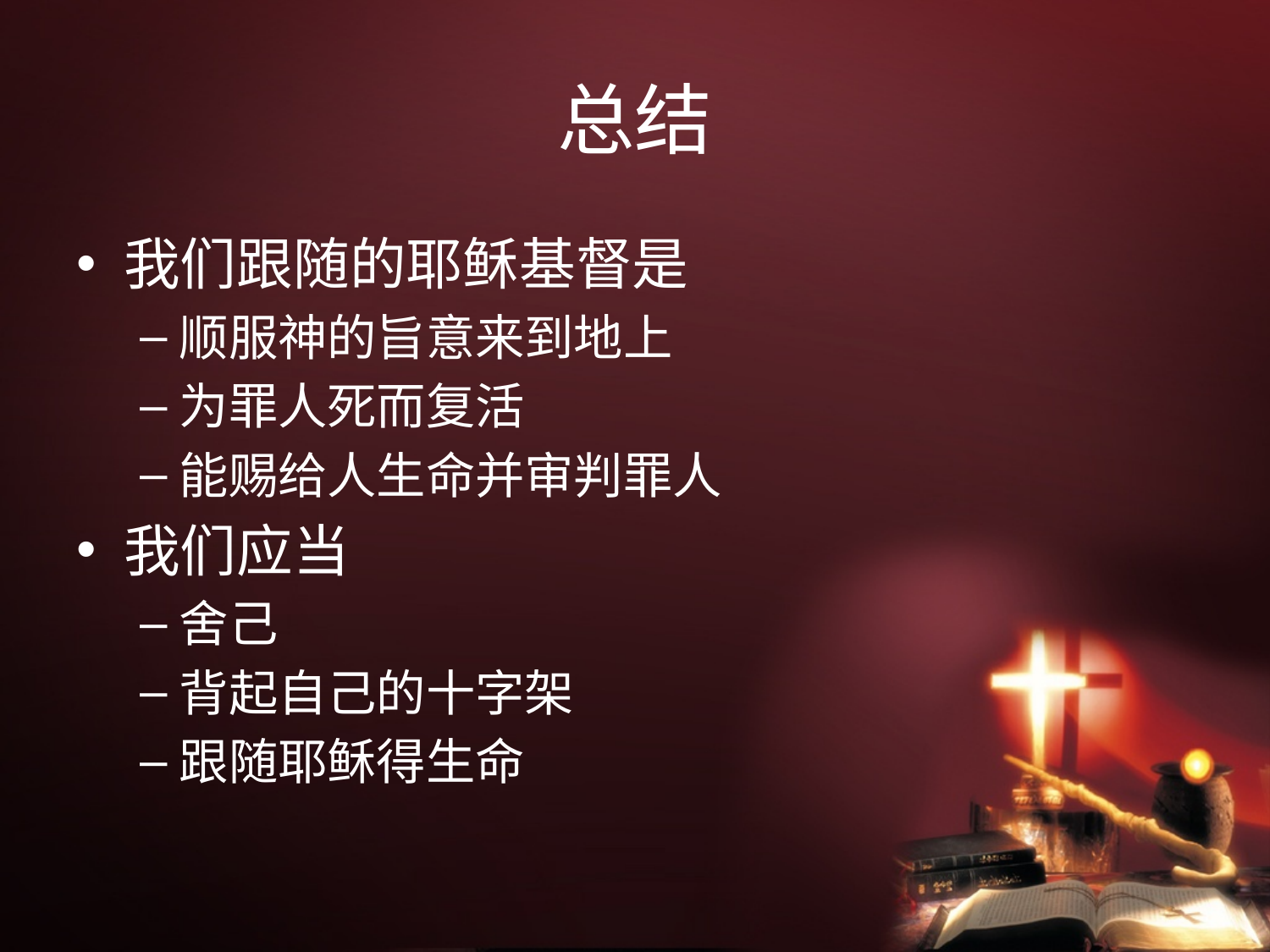

# 总结
我们跟随的耶稣基督是
顺服神的旨意来到地上
为罪人死而复活
能赐给人生命并审判罪人
我们应当
舍己
背起自己的十字架
跟随耶稣得生命